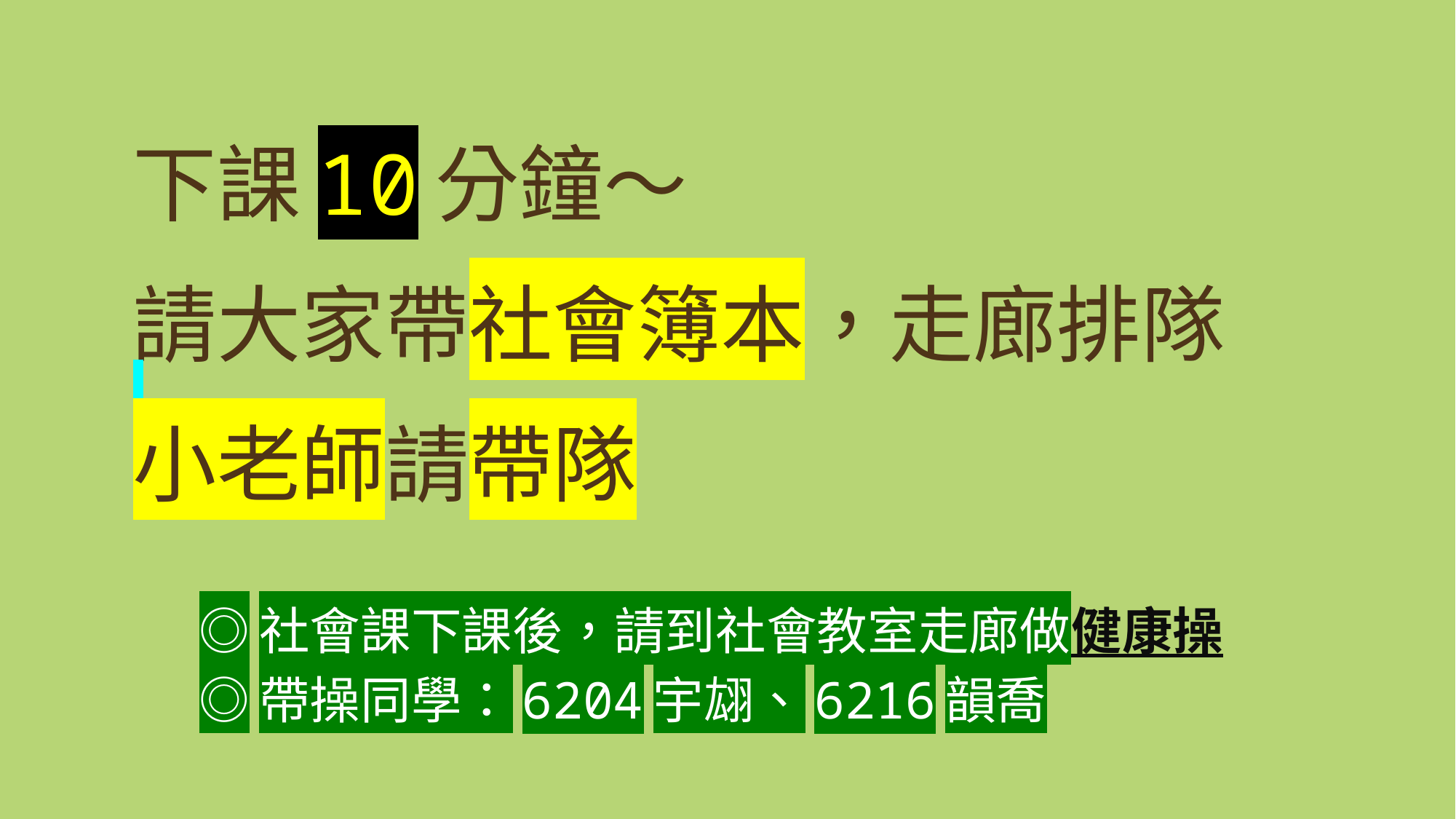

# 下課10分鐘～ 請大家帶社會簿本，走廊排隊 小老師請帶隊
◎社會課下課後，請到社會教室走廊做健康操
◎帶操同學：6204宇翃、6216韻喬